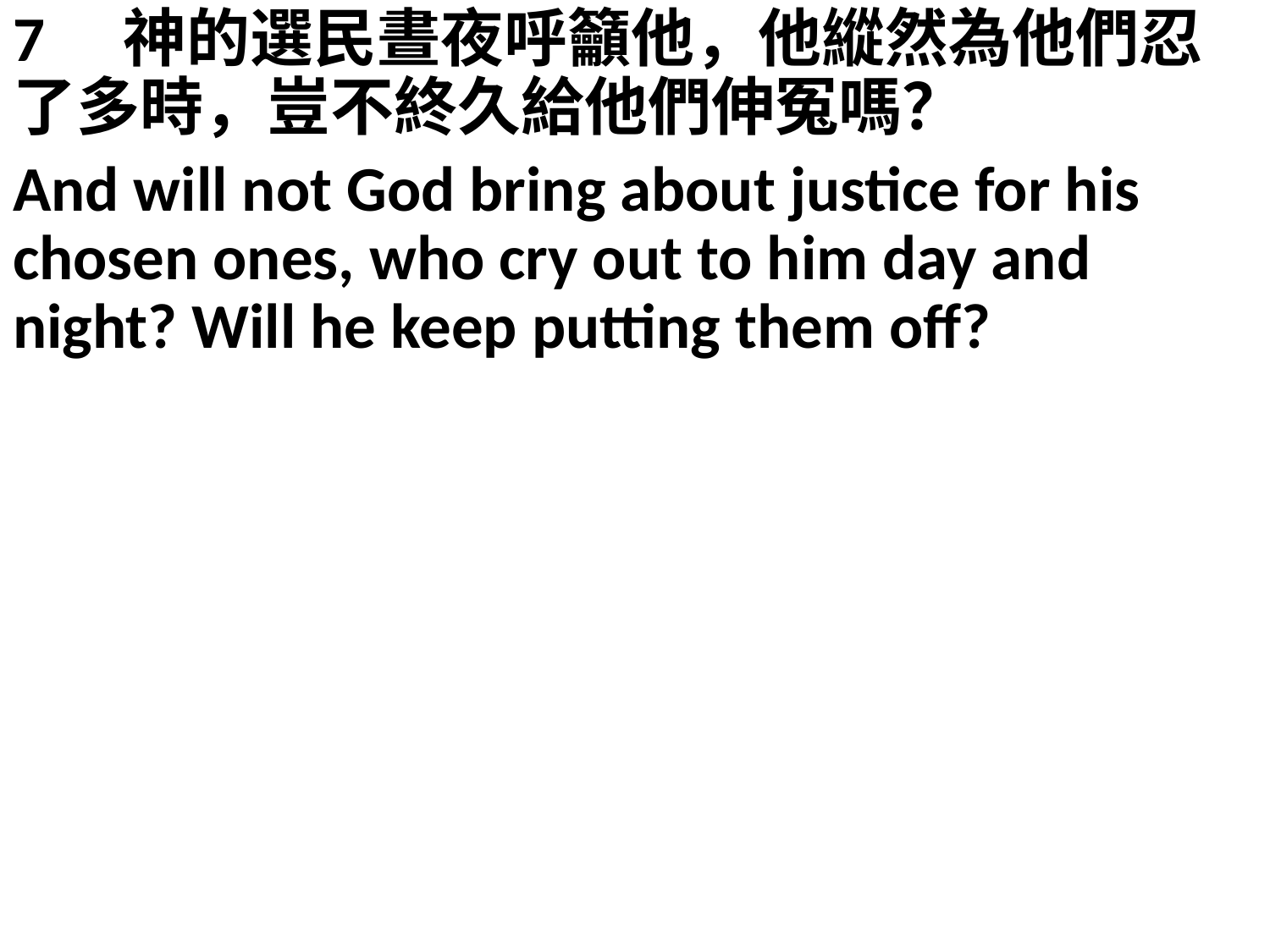

7　神的選民晝夜呼籲他，他縱然為他們忍了多時，豈不終久給他們伸冤嗎？
And will not God bring about justice for his chosen ones, who cry out to him day and night? Will he keep putting them off?